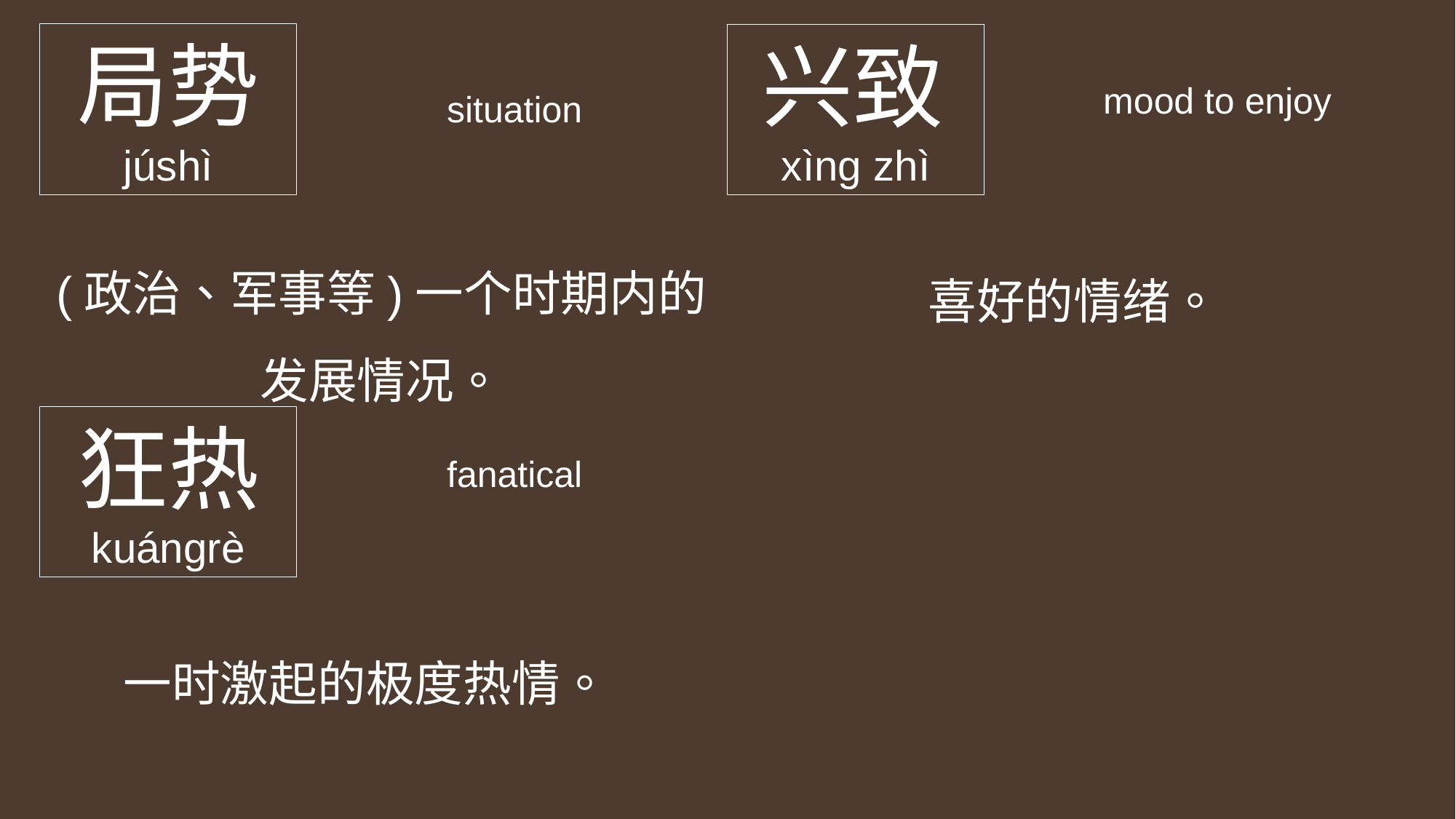

局势
júshì
兴致
xìng zhì
mood to enjoy
situation
(政治、军事等)一个时期内的发展情况。
喜好的情绪。
狂热
kuángrè
fanatical
一时激起的极度热情。